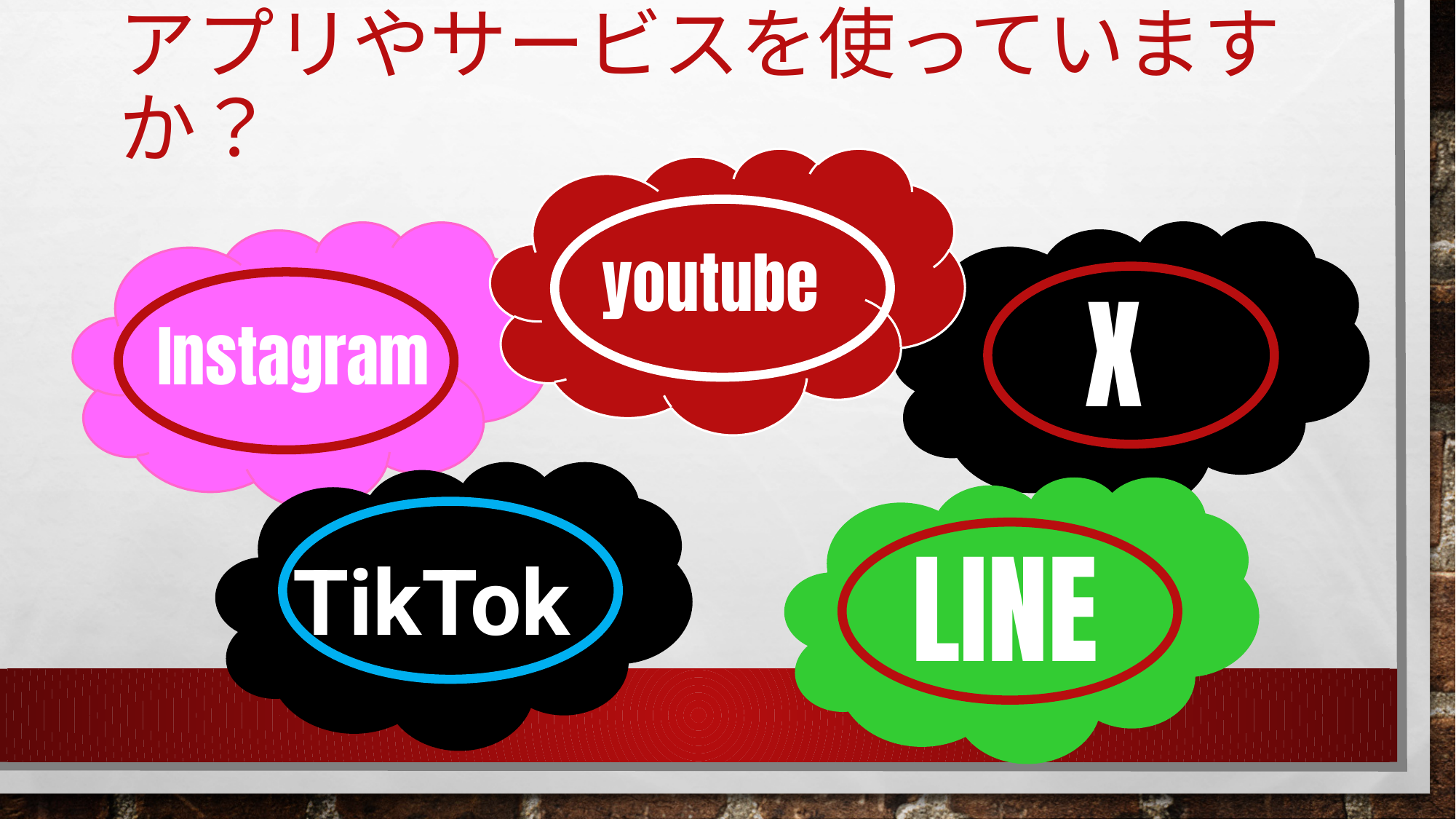

# アプリやサービスを使っていますか？
youtube

Instagram
X

TikTok
LINE